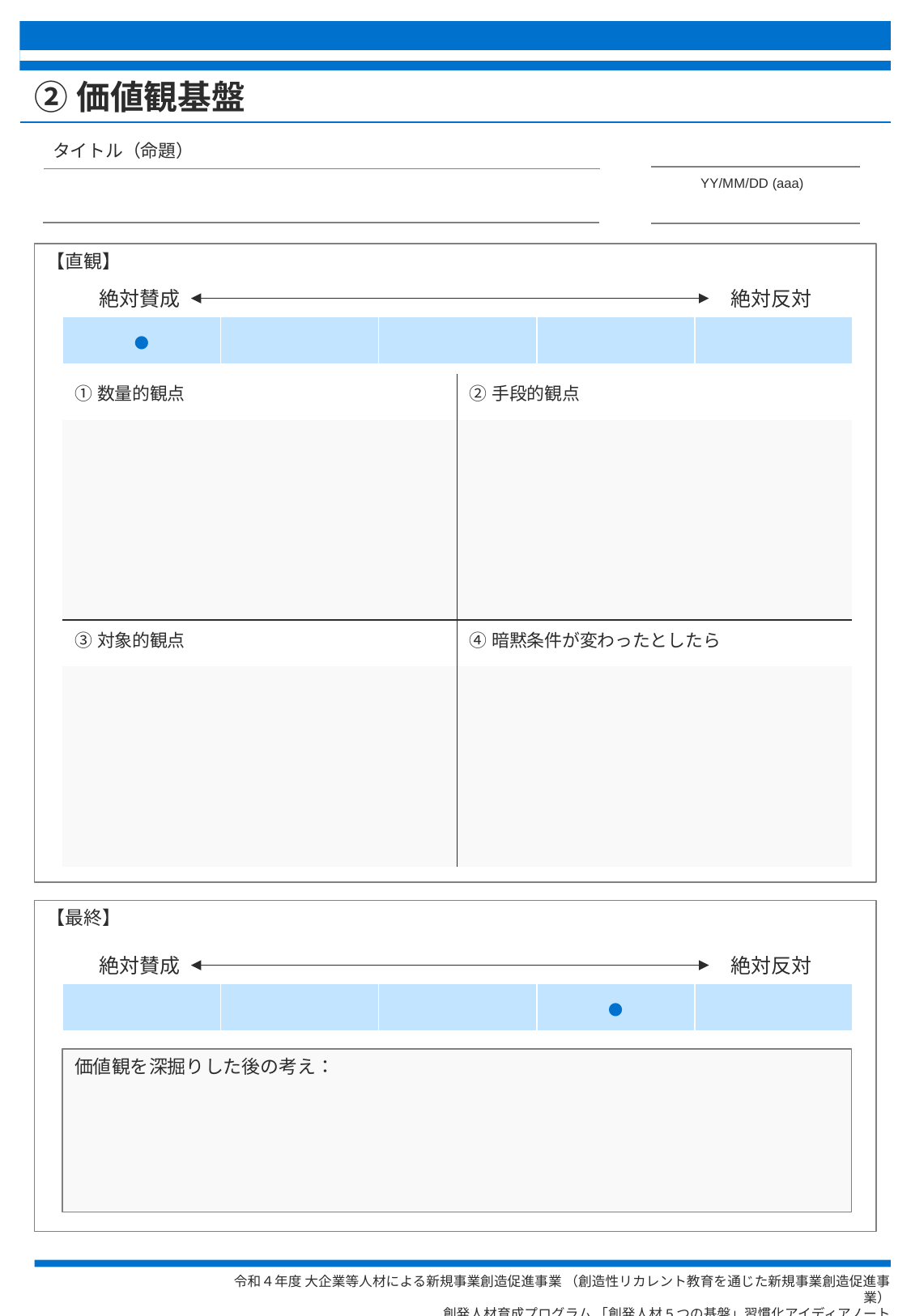

# ②価値観基盤
タイトル（命題）
YY/MM/DD (aaa)
【直観】
絶対賛成
絶対反対
| ● |  |  |  |  |
| --- | --- | --- | --- | --- |
| ①数量的観点 | ②手段的観点 |
| --- | --- |
|  |  |
| ③対象的観点 | ④暗黙条件が変わったとしたら |
|  |  |
【最終】
絶対賛成
絶対反対
|  |  |  | ● |  |
| --- | --- | --- | --- | --- |
価値観を深掘りした後の考え：